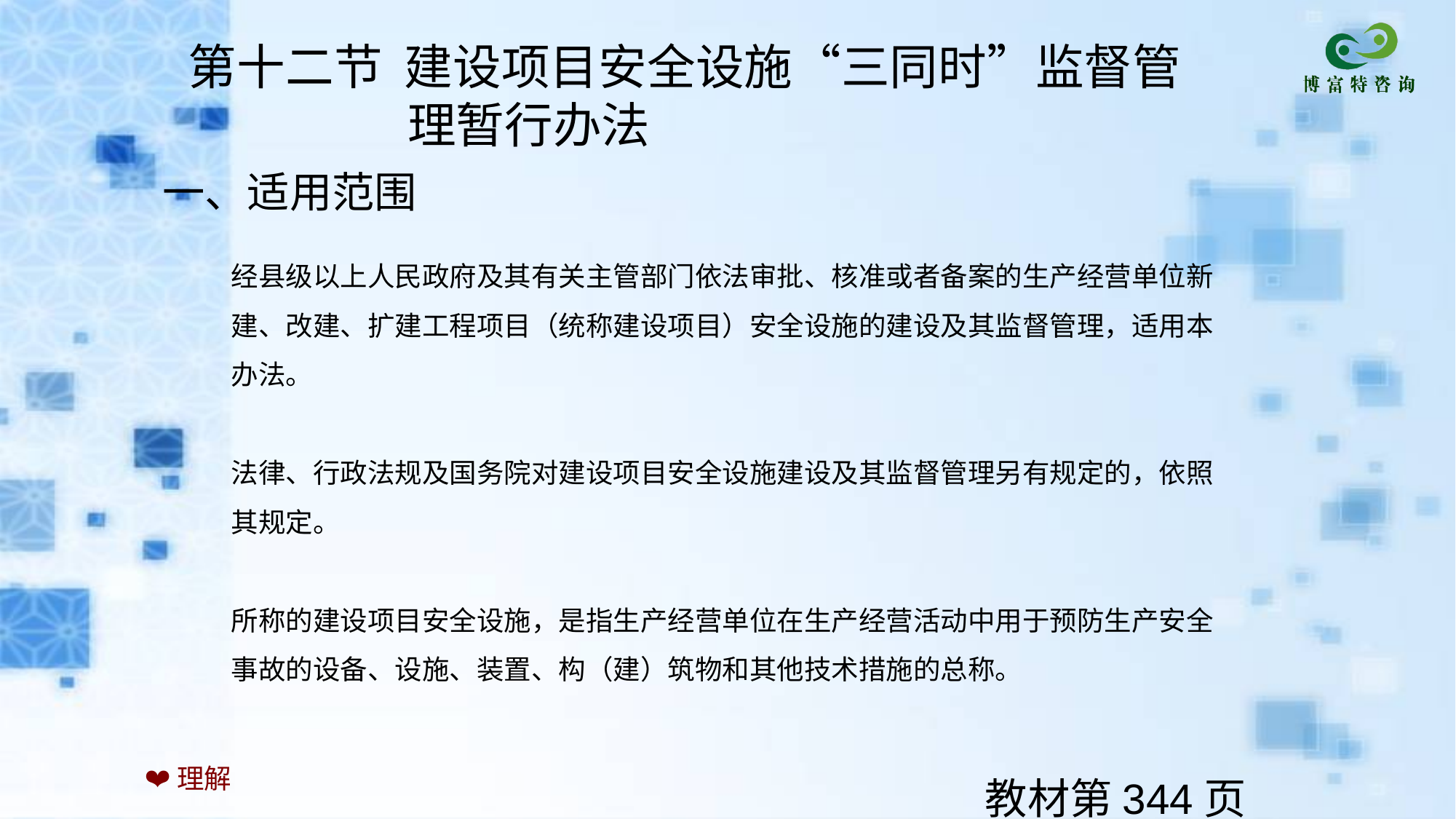

第十二节  建设项目安全设施“三同时”监督管
                   理暂行办法
一、适用范围
经县级以上人民政府及其有关主管部门依法审批、核准或者备案的生产经营单位新建、改建、扩建工程项目（统称建设项目）安全设施的建设及其监督管理，适用本办法。

法律、行政法规及国务院对建设项目安全设施建设及其监督管理另有规定的，依照其规定。

所称的建设项目安全设施，是指生产经营单位在生产经营活动中用于预防生产安全事故的设备、设施、装置、构（建）筑物和其他技术措施的总称。
❤理解
教材第344页